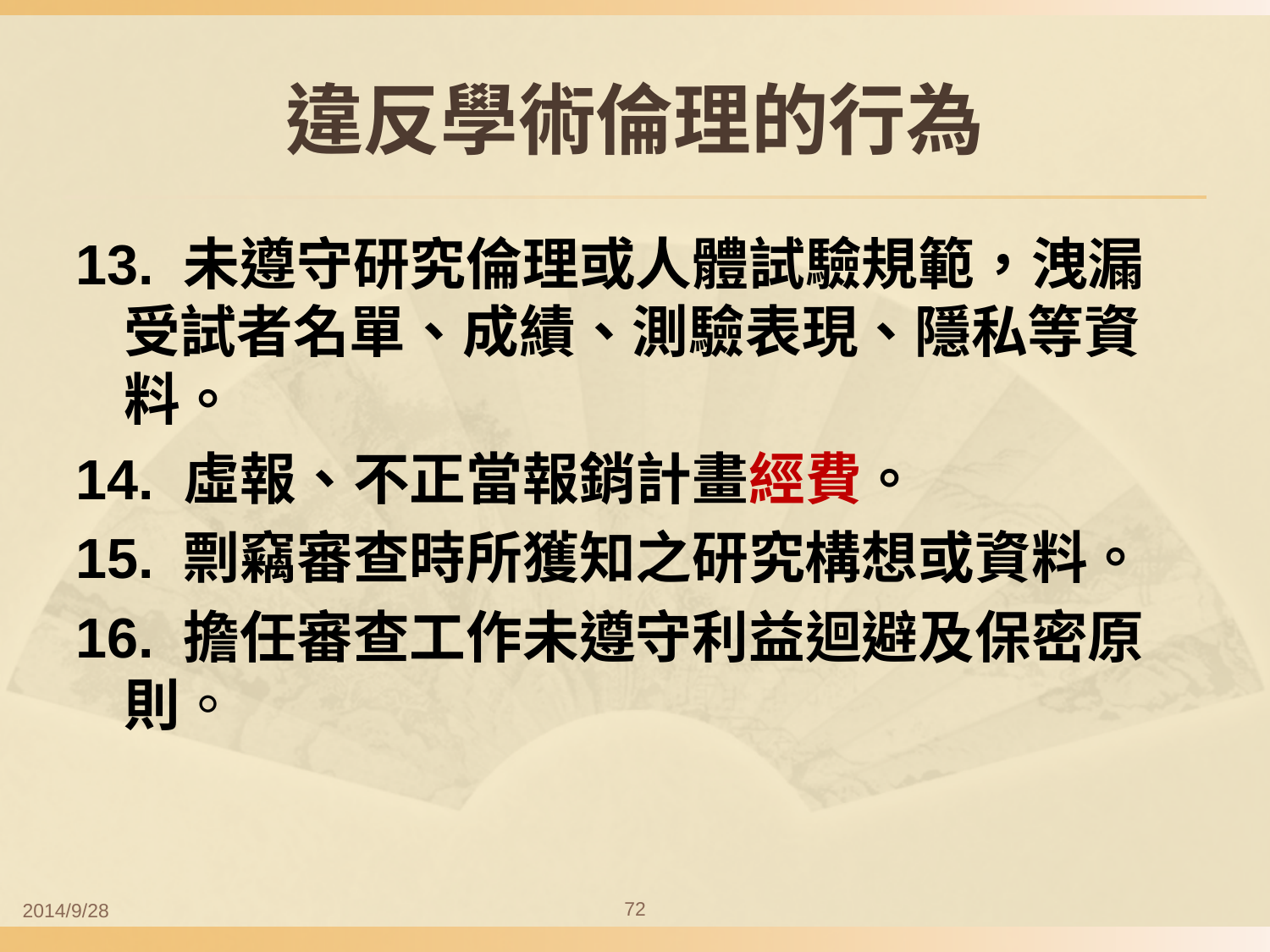

# 違反學術倫理的行為
13. 未遵守研究倫理或人體試驗規範，洩漏受試者名單、成績、測驗表現、隱私等資料。
14. 虛報、不正當報銷計畫經費。
15. 剽竊審查時所獲知之研究構想或資料。
16. 擔任審查工作未遵守利益迴避及保密原則。

2014/9/28
72